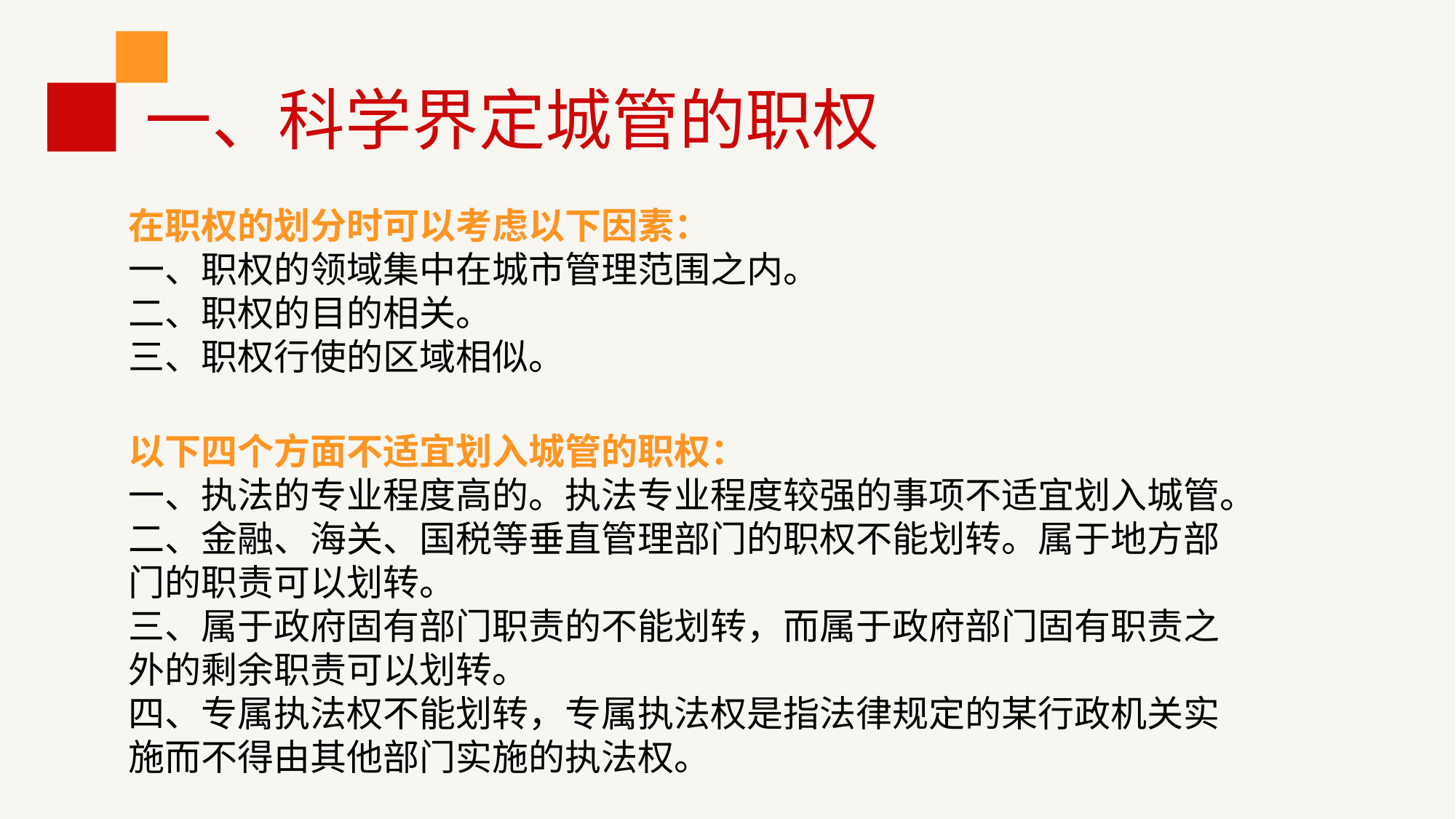

一、科学界定城管的职权

在职权的划分时可以考虑以下因素：
一、职权的领域集中在城市管理范围之内。
二、职权的目的相关。
三、职权行使的区域相似。
以下四个方面不适宜划入城管的职权：
一、执法的专业程度高的。执法专业程度较强的事项不适宜划入城管。
二、金融、海关、国税等垂直管理部门的职权不能划转。属于地方部门的职责可以划转。
三、属于政府固有部门职责的不能划转，而属于政府部门固有职责之外的剩余职责可以划转。
四、专属执法权不能划转，专属执法权是指法律规定的某行政机关实施而不得由其他部门实施的执法权。